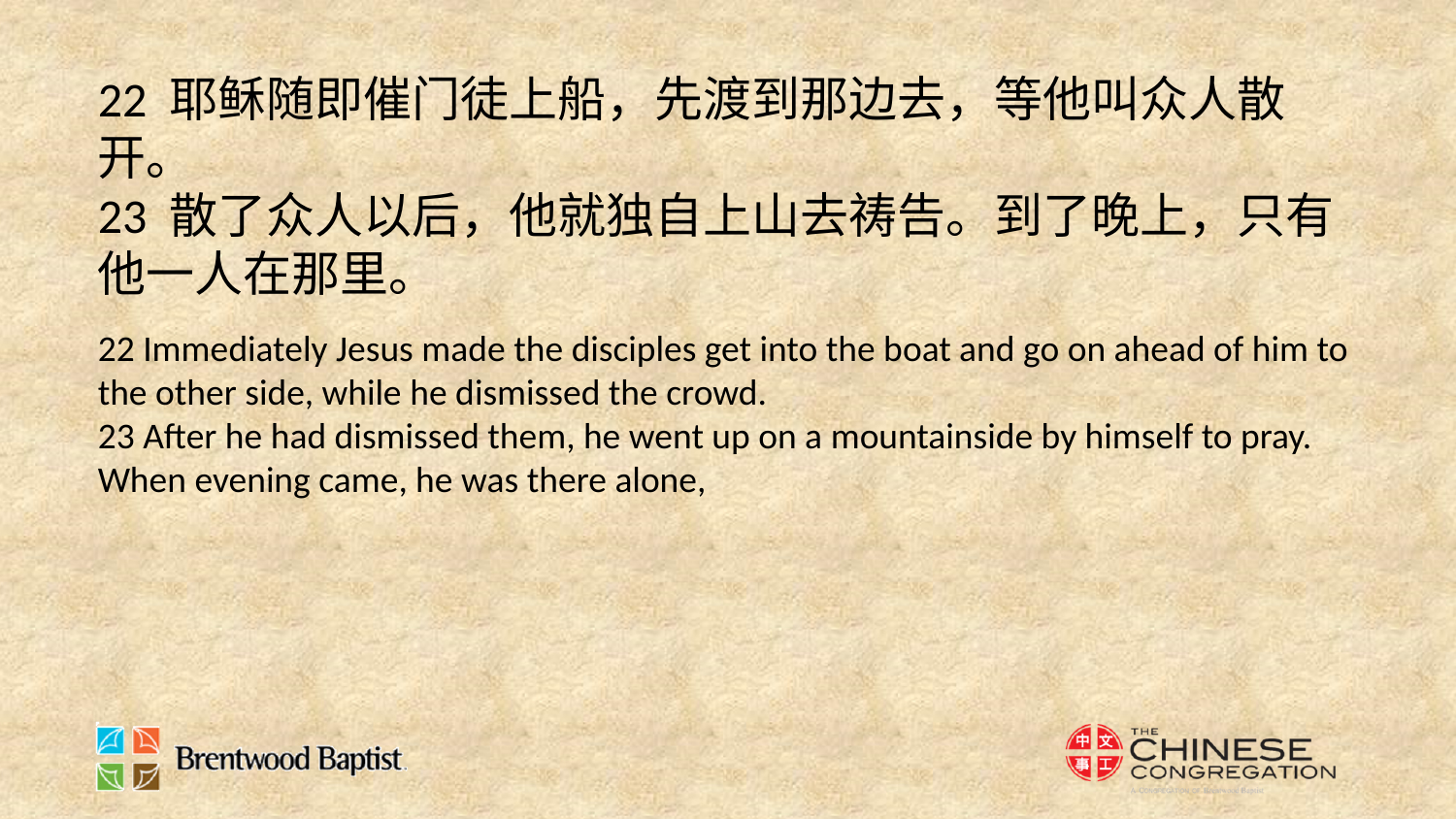

22 耶稣随即催门徒上船，先渡到那边去，等他叫众人散开。
23 散了众人以后，他就独自上山去祷告。到了晚上，只有他一人在那里。

22 Immediately Jesus made the disciples get into the boat and go on ahead of him to the other side, while he dismissed the crowd.
23 After he had dismissed them, he went up on a mountainside by himself to pray. When evening came, he was there alone,